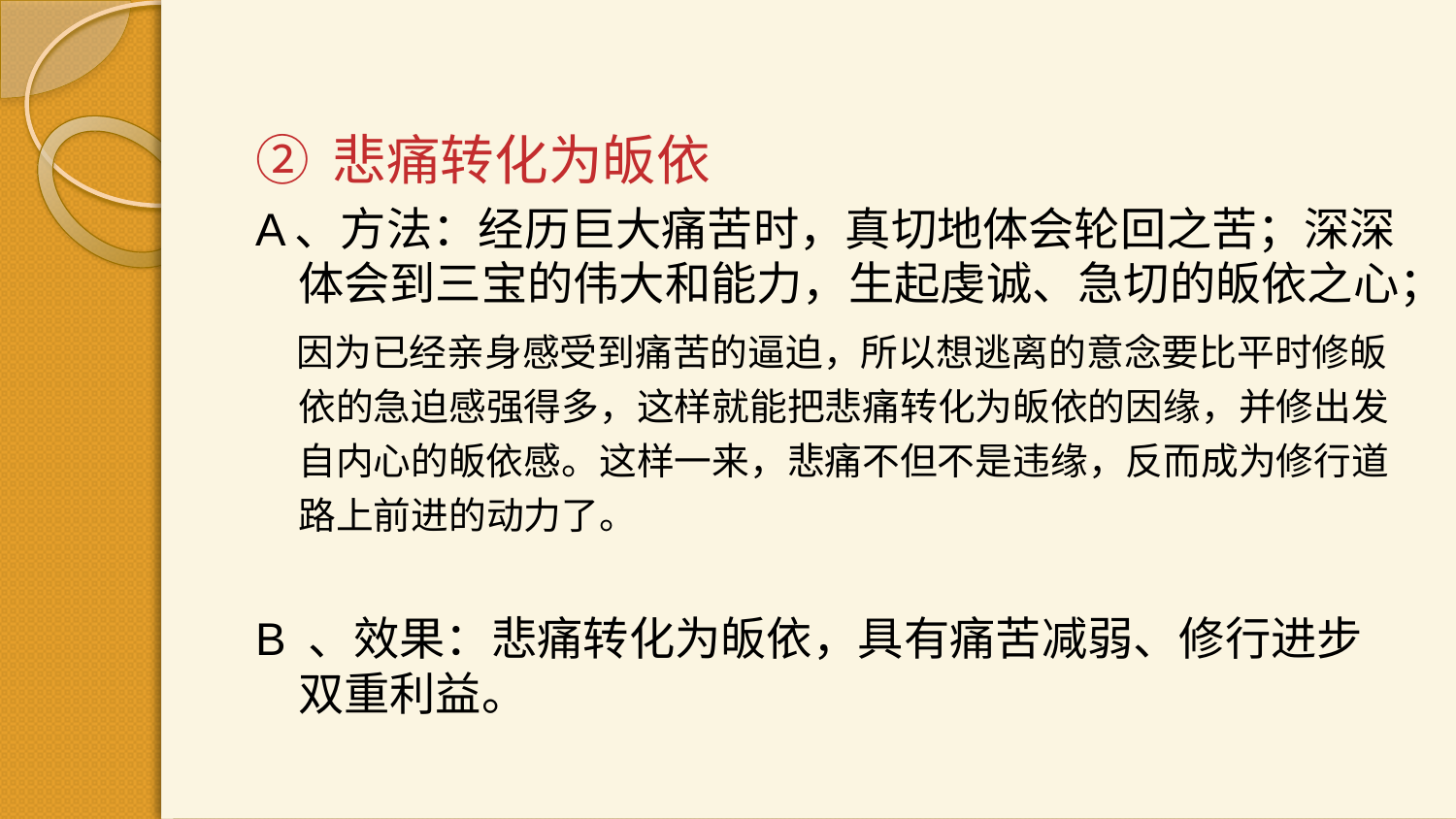

② 悲痛转化为皈依
A、方法：经历巨大痛苦时，真切地体会轮回之苦；深深体会到三宝的伟大和能力，生起虔诚、急切的皈依之心；
    因为已经亲身感受到痛苦的逼迫，所以想逃离的意念要比平时修皈依的急迫感强得多，这样就能把悲痛转化为皈依的因缘，并修出发自内心的皈依感。这样一来，悲痛不但不是违缘，反而成为修行道路上前进的动力了。

B 、效果：悲痛转化为皈依，具有痛苦减弱、修行进步双重利益。